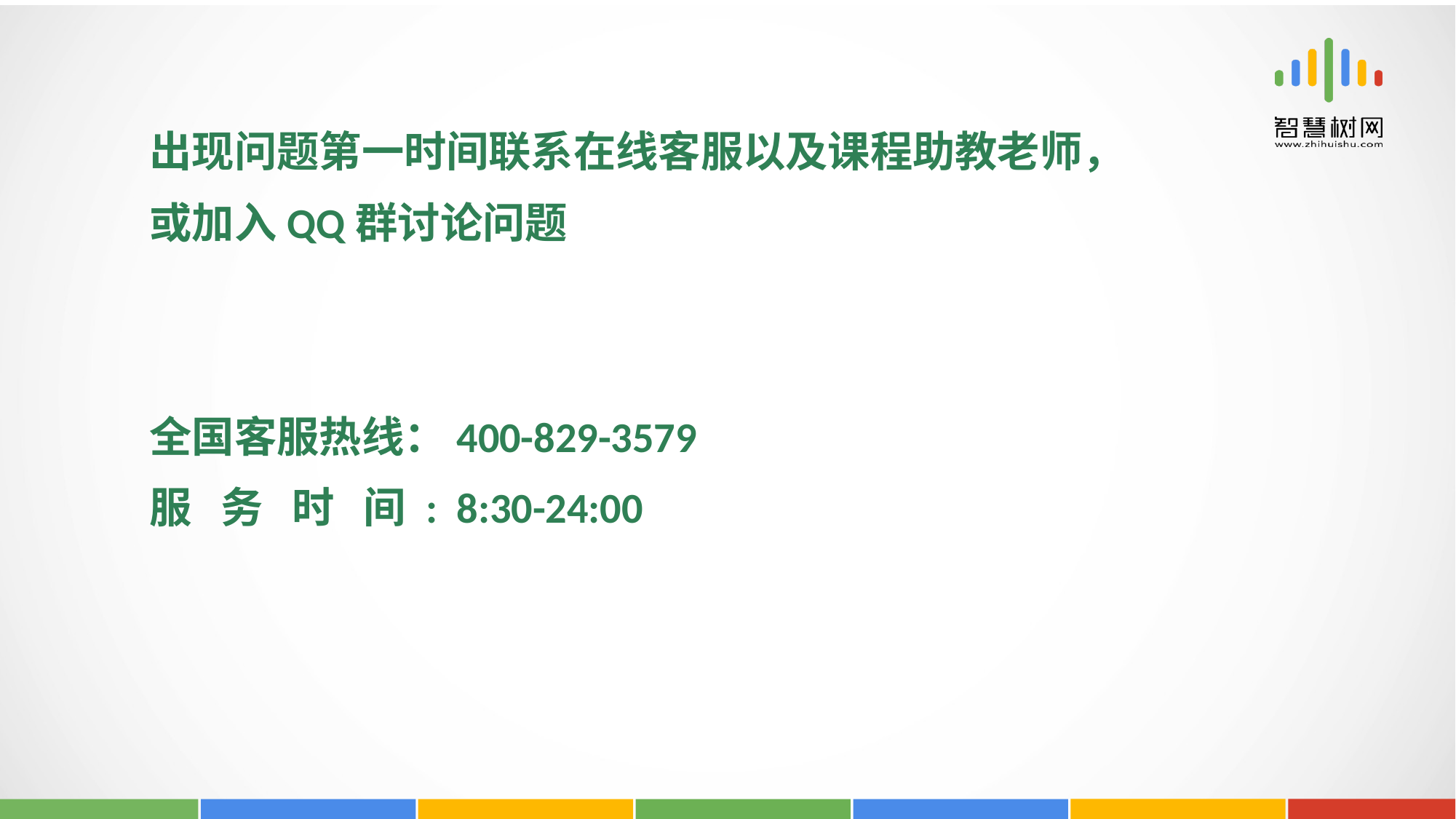

出现问题第一时间联系在线客服以及课程助教老师，或加入QQ群讨论问题

全国客服热线：400-829-3579
服   务   时   间 :  8:30-24:00